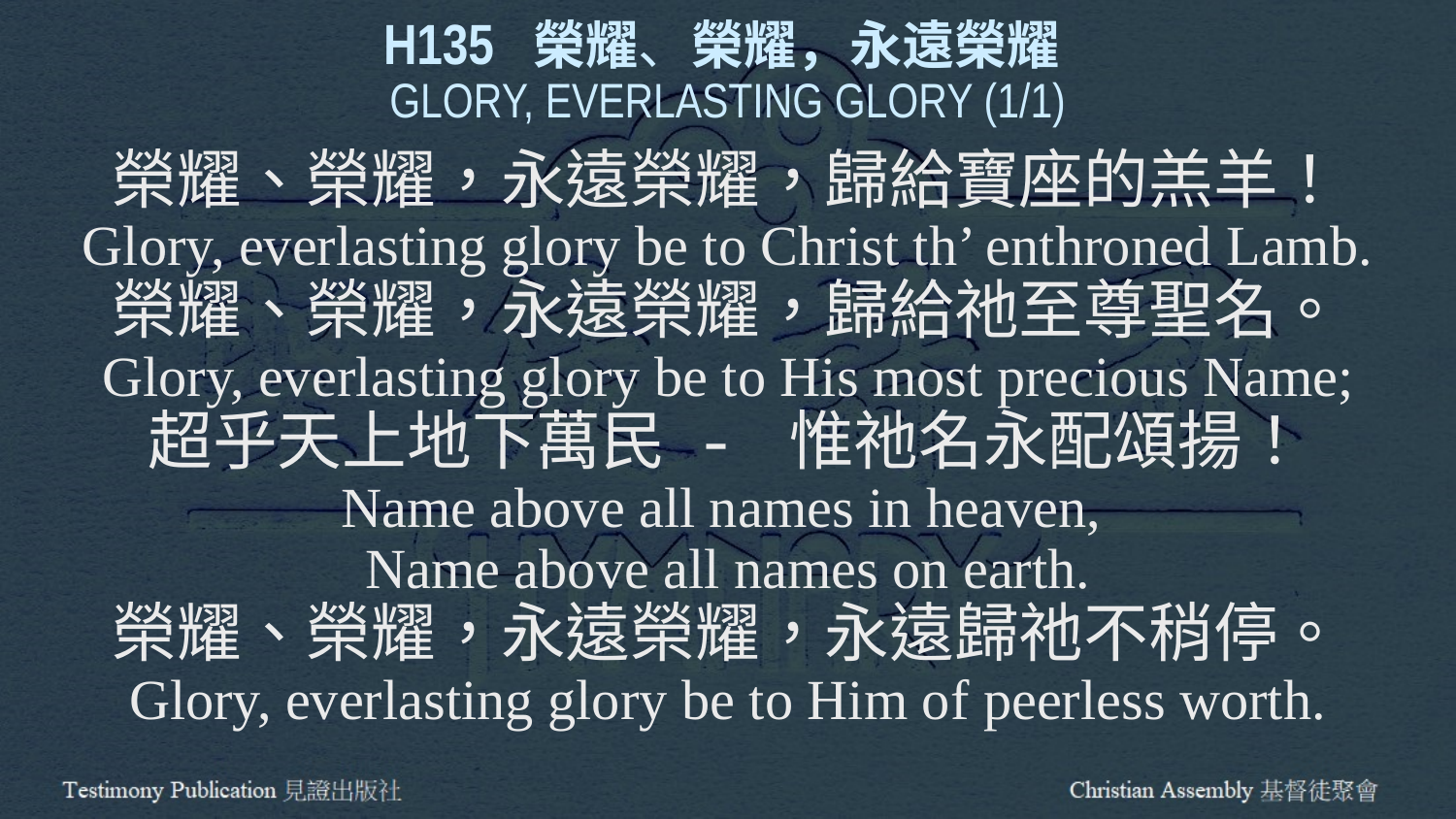

H135  榮耀、榮耀，永遠榮耀
GLORY, EVERLASTING GLORY (1/1)
榮耀、榮耀，永遠榮耀，歸給寶座的羔羊！
Glory, everlasting glory be to Christ th’ enthroned Lamb.
榮耀、榮耀，永遠榮耀，歸給祂至尊聖名。
Glory, everlasting glory be to His most precious Name;
超乎天上地下萬民 - 惟祂名永配頌揚！
Name above all names in heaven,
Name above all names on earth.
榮耀、榮耀，永遠榮耀，永遠歸祂不稍停。
Glory, everlasting glory be to Him of peerless worth.